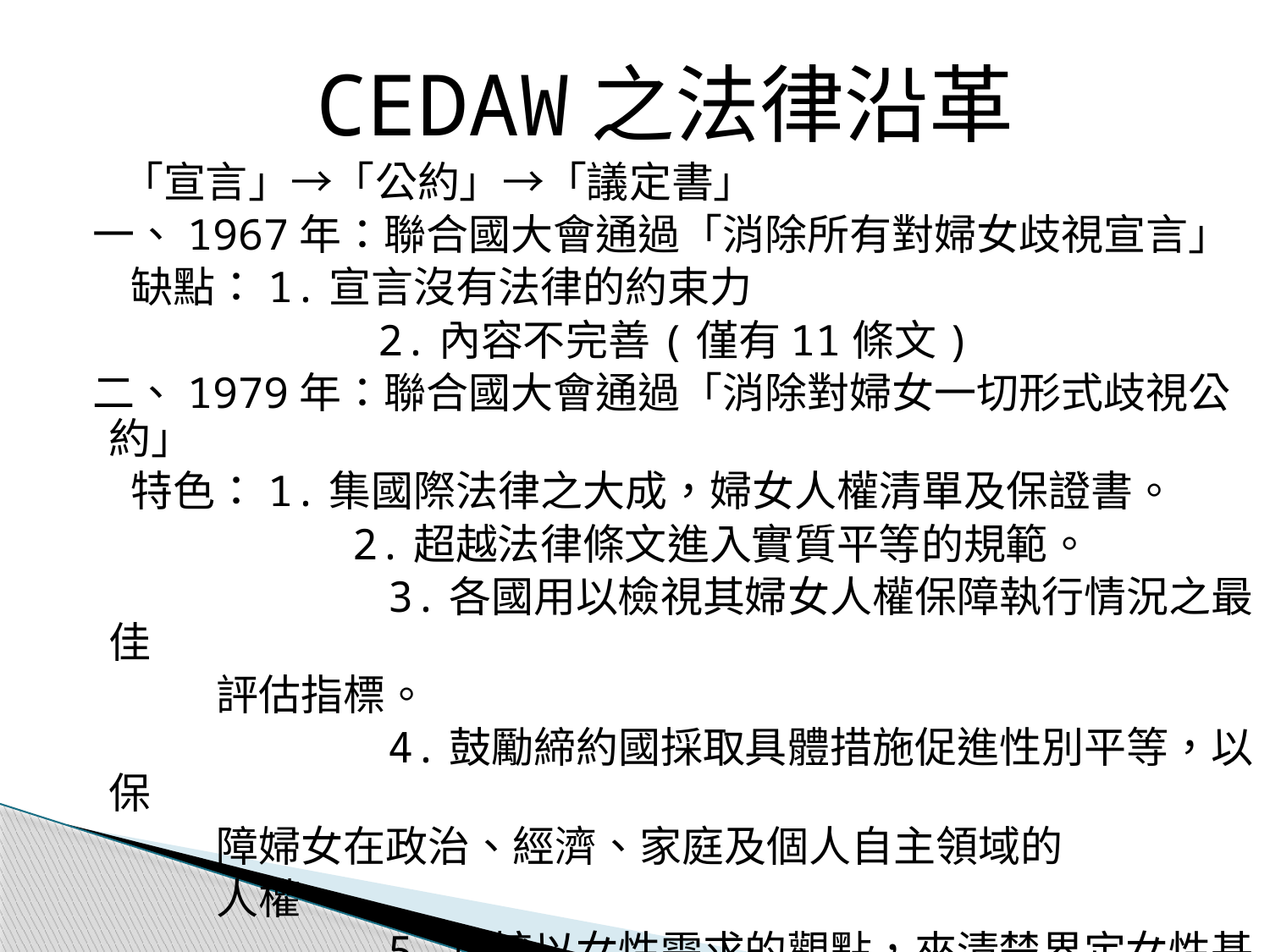

CEDAW之法律沿革
    「宣言」→「公約」→「議定書」
 一、1967年：聯合國大會通過「消除所有對婦女歧視宣言」
     缺點：1.宣言沒有法律的約束力
            2.內容不完善(僅有11條文)
 二、1979年：聯合國大會通過「消除對婦女一切形式歧視公約」
     特色：1.集國際法律之大成，婦女人權清單及保證書。
           2.超越法律條文進入實質平等的規範。
		      3.各國用以檢視其婦女人權保障執行情況之最佳
              評估指標。
		      4.鼓勵締約國採取具體措施促進性別平等，以保
              障婦女在政治、經濟、家庭及個人自主領域的
              人權。
		      5.直接以女性需求的觀點，來清楚界定女性基本
              人權的內涵，並予以完整保護。